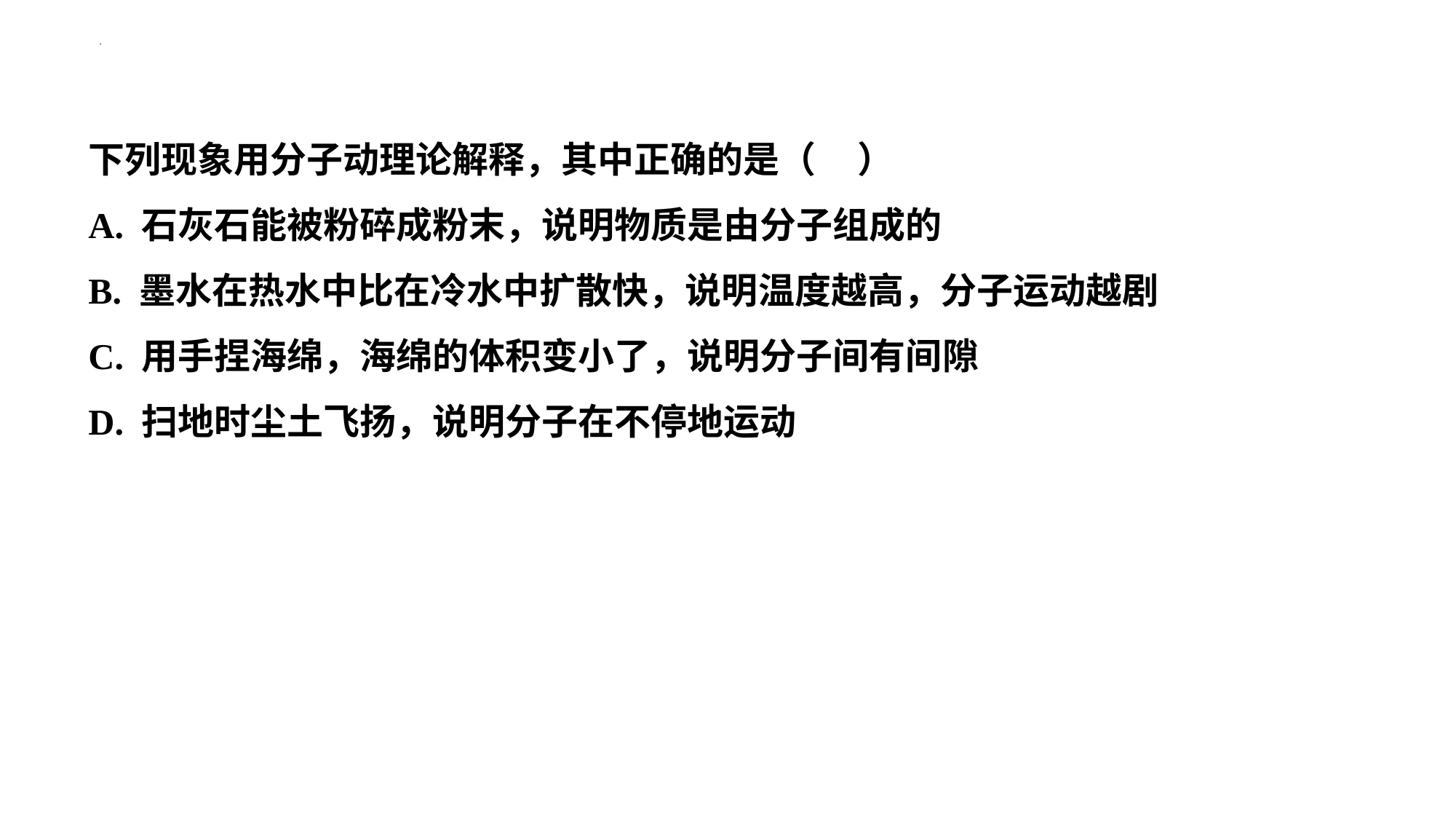

下列现象用分子动理论解释，其中正确的是（     ）
A. 石灰石能被粉碎成粉末，说明物质是由分子组成的
B. 墨水在热水中比在冷水中扩散快，说明温度越高，分子运动越剧
C. 用手捏海绵，海绵的体积变小了，说明分子间有间隙
D. 扫地时尘土飞扬，说明分子在不停地运动